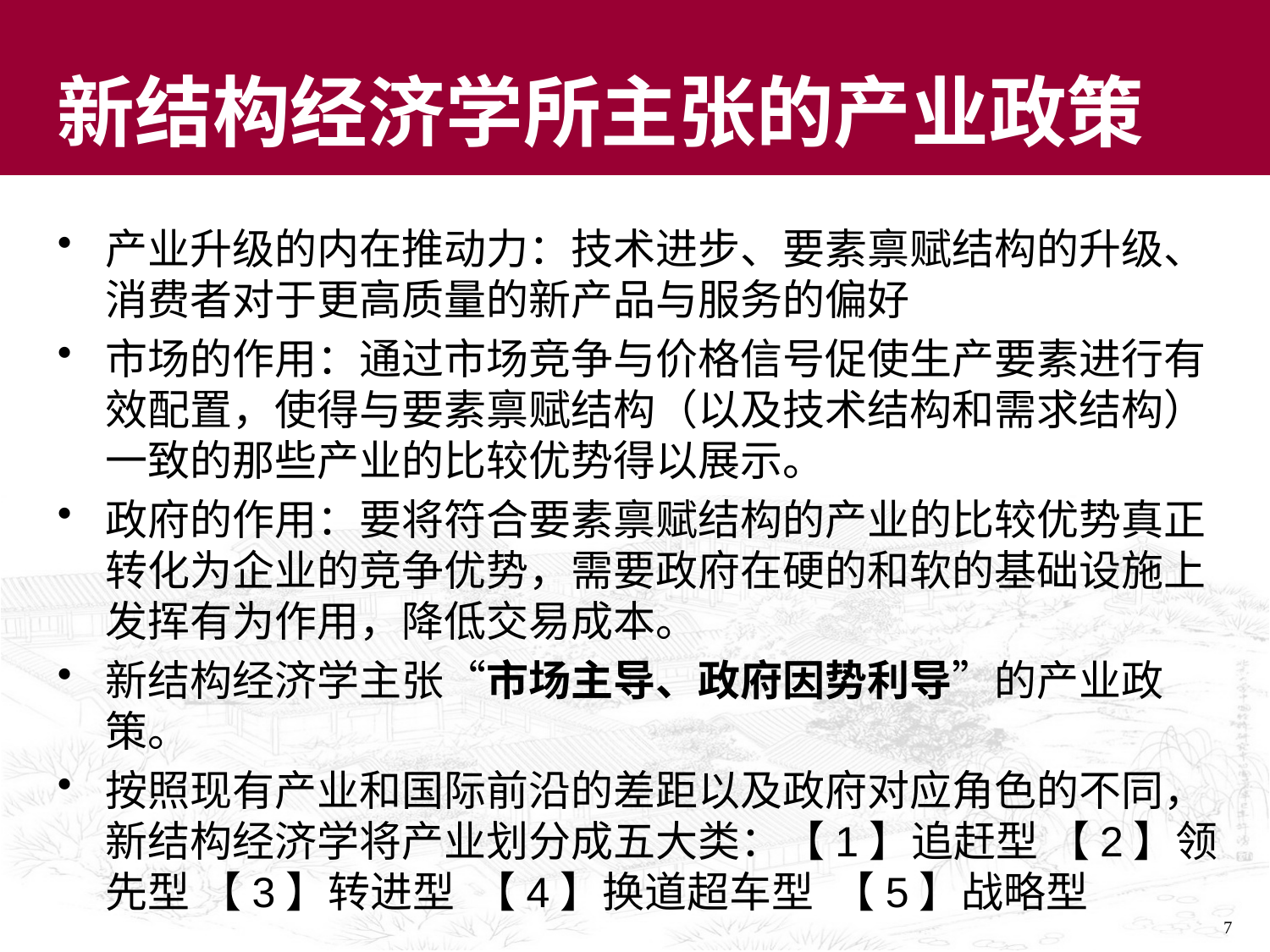

# 新结构经济学所主张的产业政策
产业升级的内在推动力：技术进步、要素禀赋结构的升级、消费者对于更高质量的新产品与服务的偏好
市场的作用：通过市场竞争与价格信号促使生产要素进行有效配置，使得与要素禀赋结构（以及技术结构和需求结构）一致的那些产业的比较优势得以展示。
政府的作用：要将符合要素禀赋结构的产业的比较优势真正转化为企业的竞争优势，需要政府在硬的和软的基础设施上发挥有为作用，降低交易成本。
新结构经济学主张“市场主导、政府因势利导”的产业政策。
按照现有产业和国际前沿的差距以及政府对应角色的不同，新结构经济学将产业划分成五大类：【1】追赶型 【2】领先型 【3】转进型  【4】换道超车型  【5】战略型

7